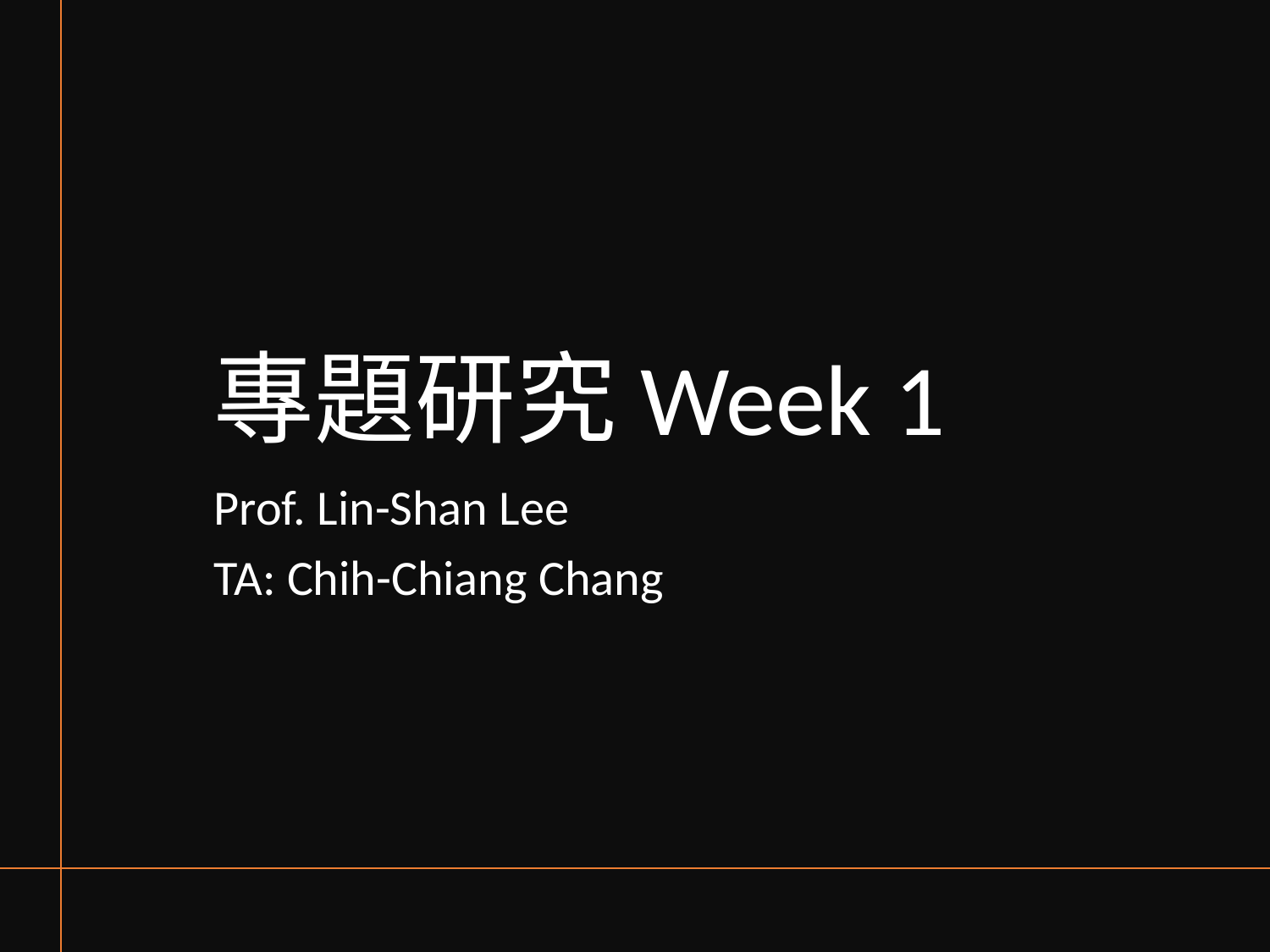

# 專題研究Week 1
Prof. Lin-Shan Lee
TA: Chih-Chiang Chang